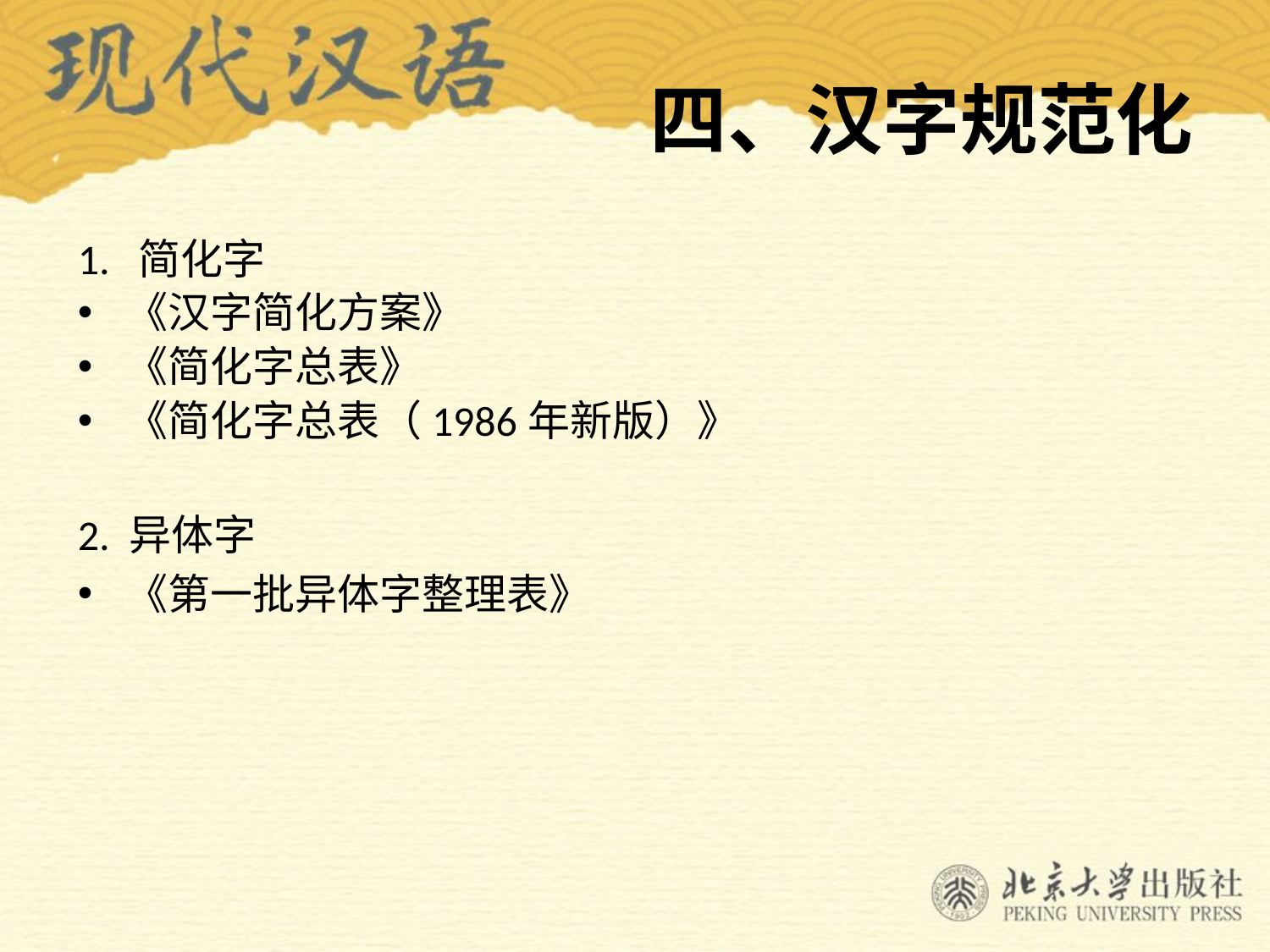

# 四、汉字规范化
1.  简化字
《汉字简化方案》
《简化字总表》
《简化字总表（1986年新版）》

2. 异体字
《第一批异体字整理表》